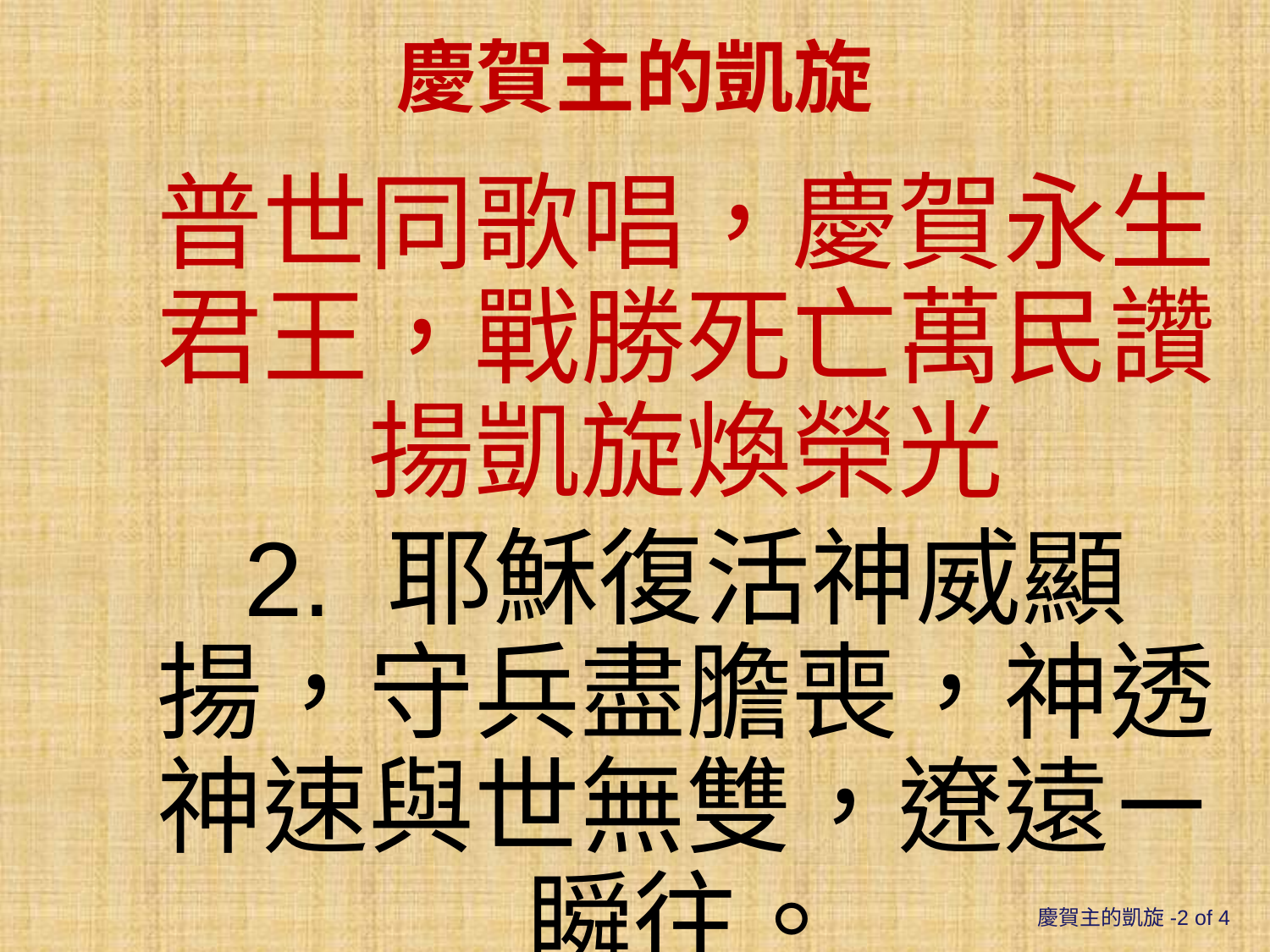

慶賀主的凱旋
普世同歌唱，慶賀永生君王，戰勝死亡萬民讚揚凱旋煥榮光
2. 耶穌復活神威顯揚，守兵盡膽喪，神透神速與世無雙，遼遠ㄧ瞬往。

慶賀主的凱旋-2 of 4